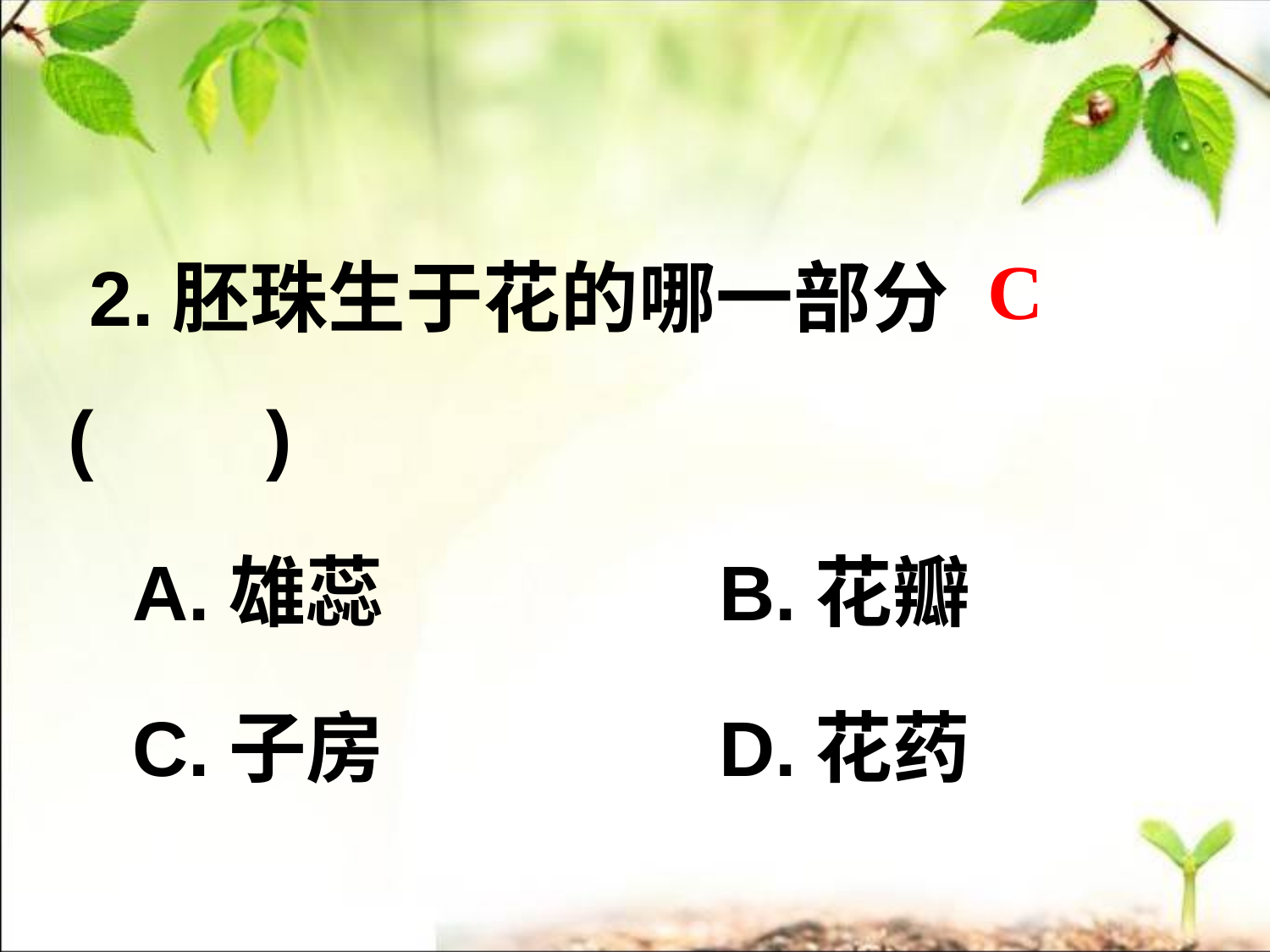

2.胚珠生于花的哪一部分(        )
   A.雄蕊                  B.花瓣
   C.子房                  D.花药

C